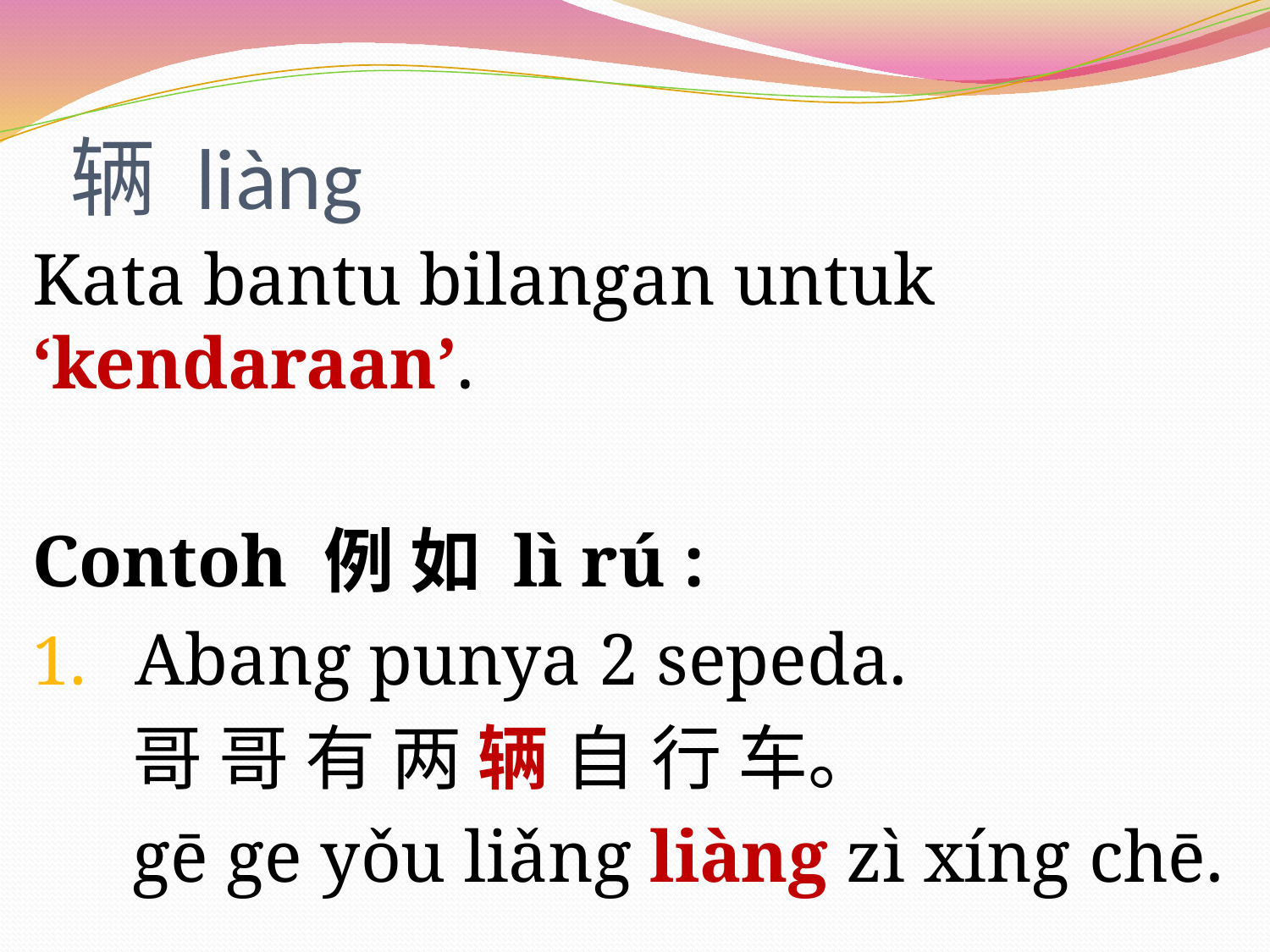

# 辆 liàng
Kata bantu bilangan untuk ‘kendaraan’.

Contoh 例 如 lì rú :
Abang punya 2 sepeda.
哥 哥 有 两 辆 自 行 车。
gē ge yǒu liǎng liàng zì xíng chē.